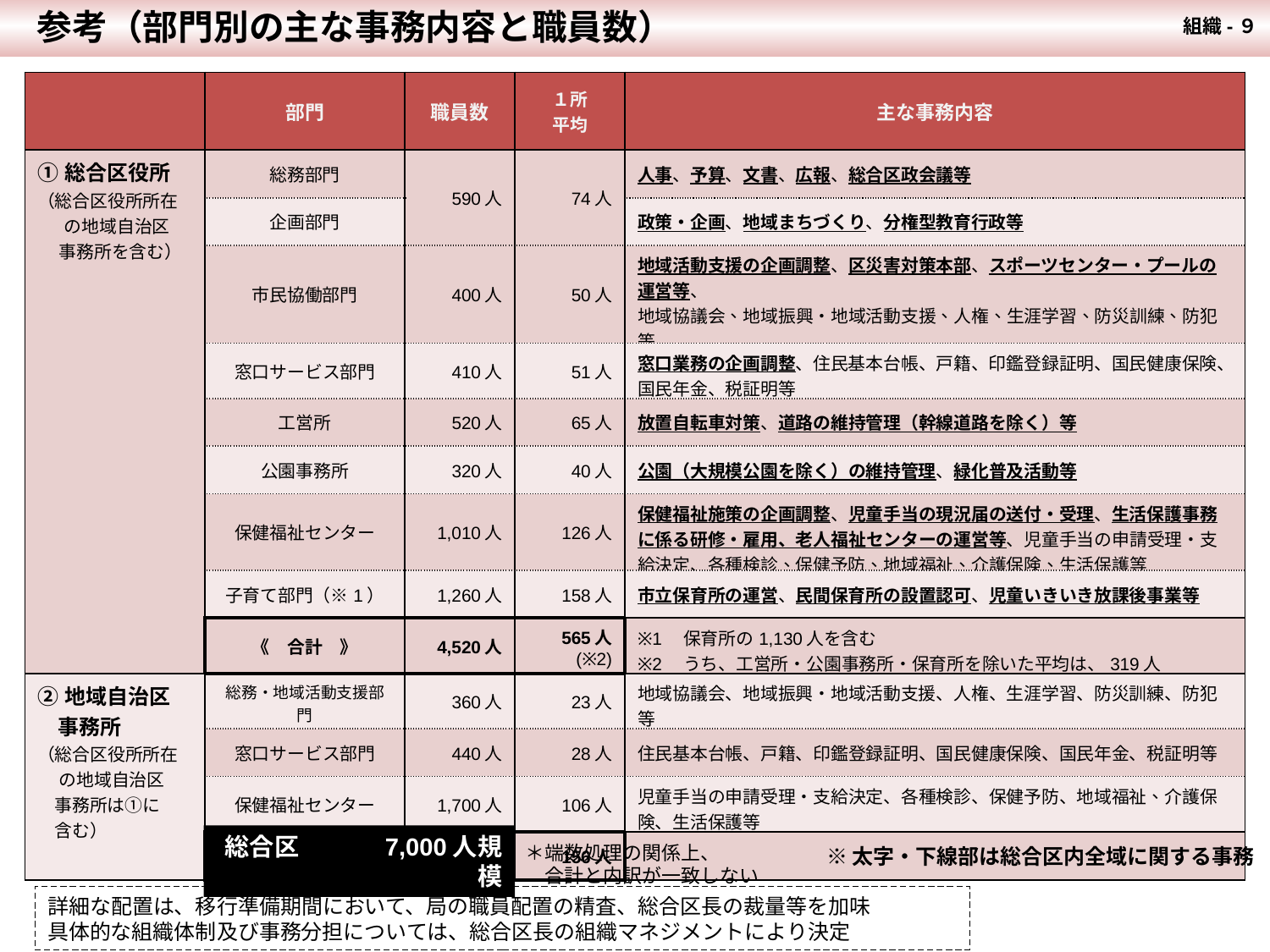

参考（部門別の主な事務内容と職員数）
 組織-９
|  | 部門 | 職員数 | １所 平均 | 主な事務内容 |
| --- | --- | --- | --- | --- |
| ①総合区役所（総合区役所所在 　の地域自治区 　 事務所を含む） | 総務部門 | 590人 | 74人 | 人事、予算、文書、広報、総合区政会議等 |
|  | 企画部門 |  |  | 政策・企画、地域まちづくり、分権型教育行政等 |
|  | 市民協働部門 | 400人 | 50人 | 地域活動支援の企画調整、区災害対策本部、スポーツセンター・プールの運営等、 地域協議会、地域振興・地域活動支援、人権、生涯学習、防災訓練、防犯等 |
|  | 窓口サービス部門 | 410人 | 51人 | 窓口業務の企画調整、住民基本台帳、戸籍、印鑑登録証明、国民健康保険、国民年金、税証明等 |
|  | 工営所 | 520人 | 65人 | 放置自転車対策、道路の維持管理（幹線道路を除く）等 |
|  | 公園事務所 | 320人 | 40人 | 公園（大規模公園を除く）の維持管理、緑化普及活動等 |
|  | 保健福祉センター | 1,010人 | 126人 | 保健福祉施策の企画調整、児童手当の現況届の送付・受理、生活保護事務に係る研修・雇用、老人福祉センターの運営等、児童手当の申請受理・支給決定、各種検診、保健予防、地域福祉、介護保険、生活保護等 |
|  | 子育て部門（※1） | 1,260人 | 158人 | 市立保育所の運営、民間保育所の設置認可、児童いきいき放課後事業等 |
|  | 《　合計　》 | 4,520人 | 565人 (※2) | ※1　保育所の1,130人を含む ※2　うち、工営所・公園事務所・保育所を除いた平均は、319人 |
| ②地域自治区 事務所 （総合区役所所在 　 の地域自治区 事務所は①に 含む） | 総務・地域活動支援部門 | 360人 | 23人 | 地域協議会、地域振興・地域活動支援、人権、生涯学習、防災訓練、防犯等 |
|  | 窓口サービス部門 | 440人 | 28人 | 住民基本台帳、戸籍、印鑑登録証明、国民健康保険、国民年金、税証明等 |
|  | 保健福祉センター | 1,700人 | 106人 | 児童手当の申請受理・支給決定、各種検診、保健予防、地域福祉、介護保険、生活保護等 |
|  | 《　合計　》 | 2,500人 | 156人 |  |
＊端数処理の関係上、
　合計と内訳が一致しない
※太字・下線部は総合区内全域に関する事務
総合区　　　 7,000人規模
詳細な配置は、移行準備期間において、局の職員配置の精査、総合区長の裁量等を加味
具体的な組織体制及び事務分担については、総合区長の組織マネジメントにより決定